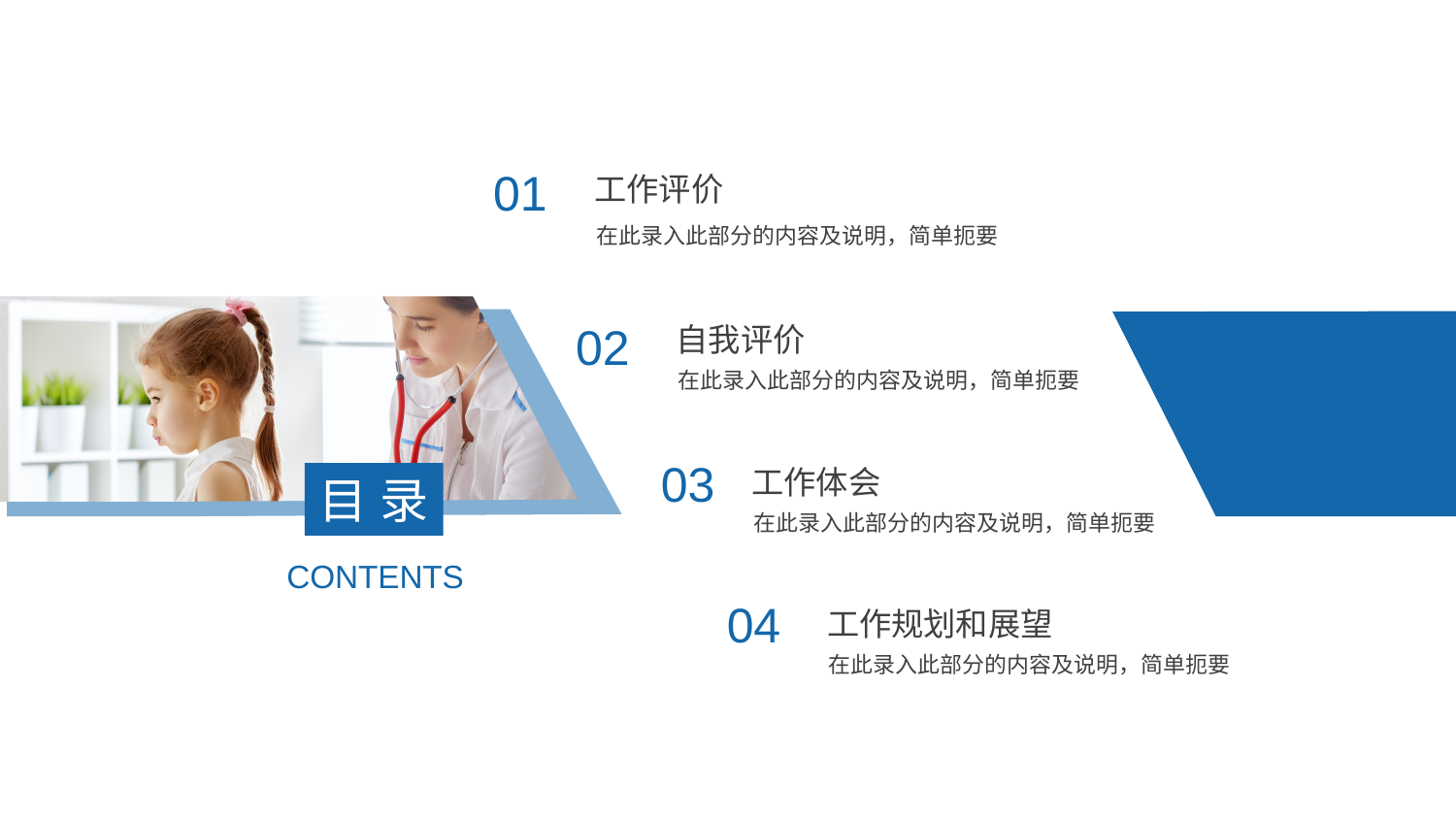

01
工作评价
在此录入此部分的内容及说明，简单扼要

02

自我评价
在此录入此部分的内容及说明，简单扼要
03
工作体会
目  录
在此录入此部分的内容及说明，简单扼要
CONTENTS
04
工作规划和展望
在此录入此部分的内容及说明，简单扼要